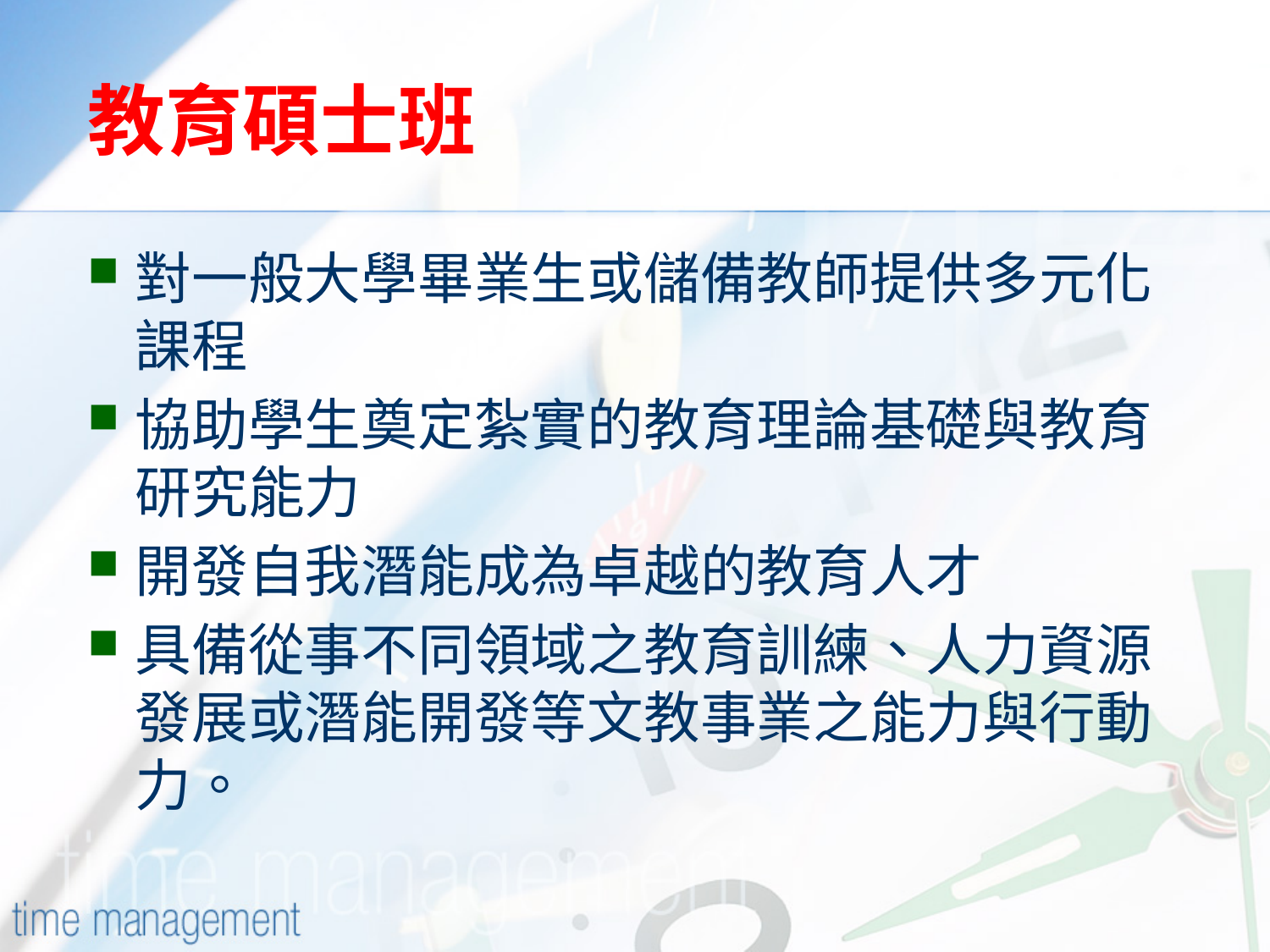

# 教育碩士班
對一般大學畢業生或儲備教師提供多元化課程
協助學生奠定紮實的教育理論基礎與教育研究能力
開發自我潛能成為卓越的教育人才
具備從事不同領域之教育訓練、人力資源發展或潛能開發等文教事業之能力與行動力。